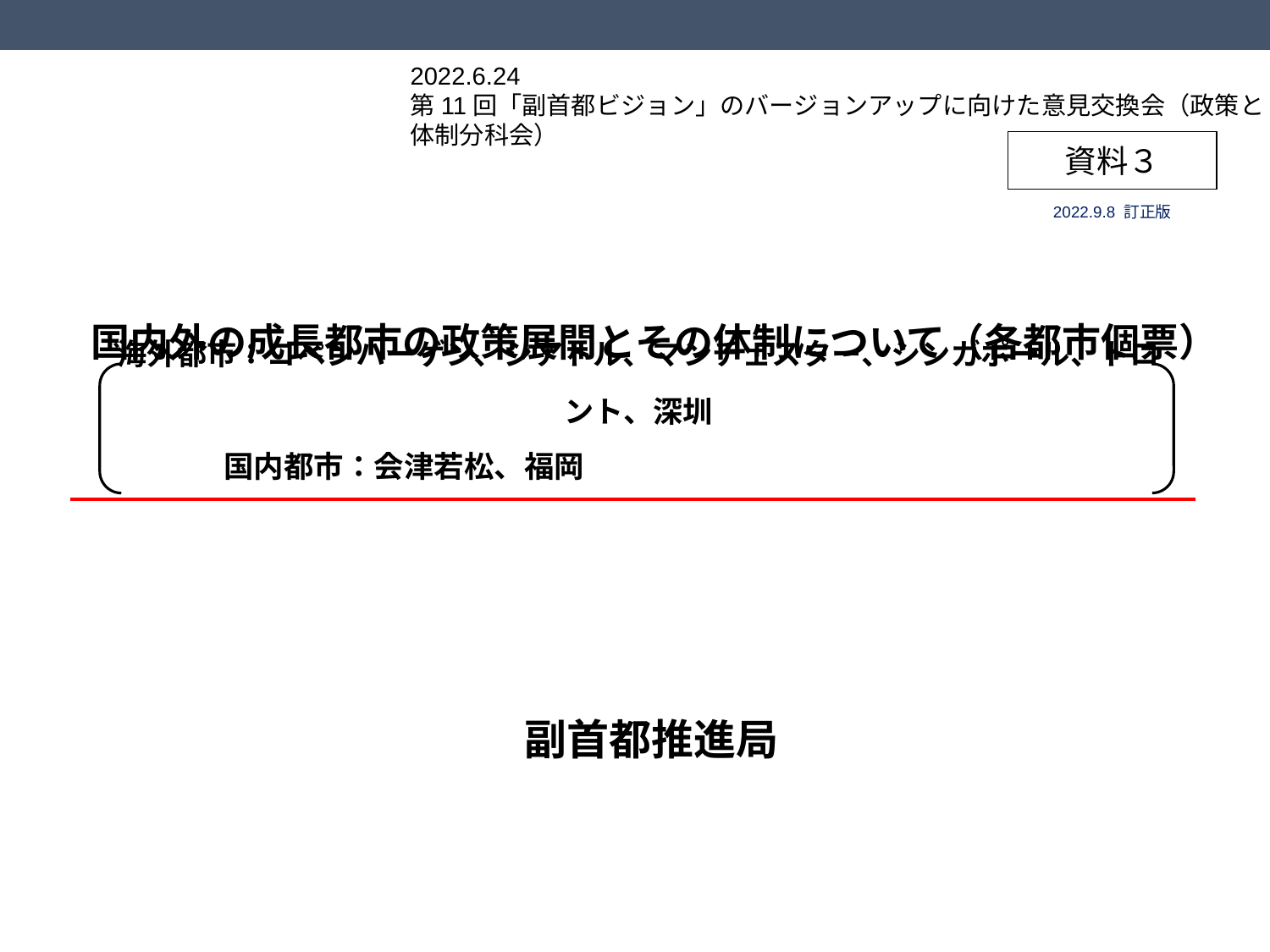

2022.6.24
第11回「副首都ビジョン」のバージョンアップに向けた意見交換会（政策と体制分科会）
資料３
2022.9.8 訂正版
# 国内外の成長都市の政策展開とその体制について（各都市個票）
海外都市：コペンハーゲン、シアトル、マンチェスター、シンガポール、トロント、深圳
　　　　　　　　　　 国内都市：会津若松、福岡

副首都推進局